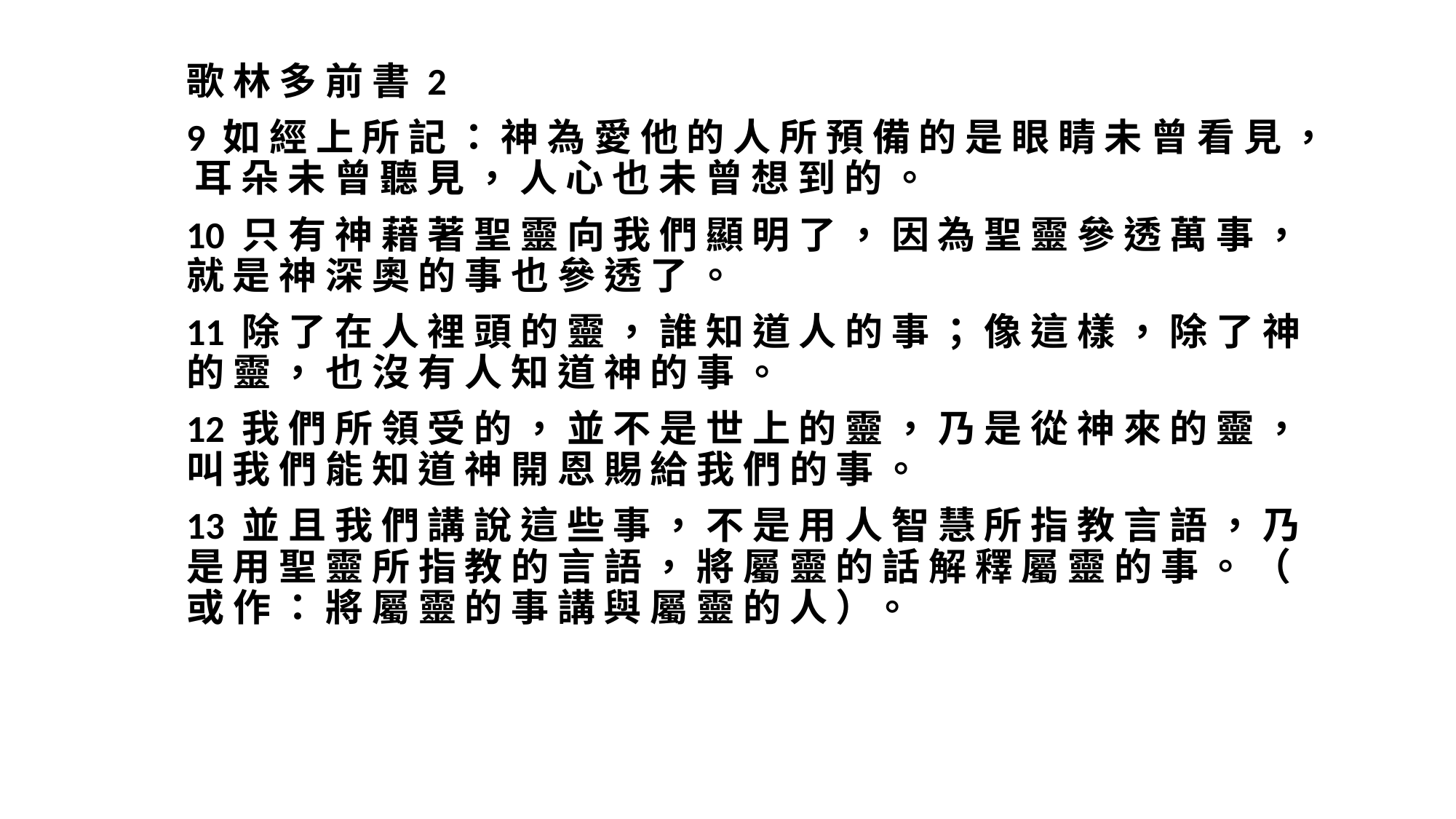

歌 林 多 前 書 2
9 如 經 上 所 記 ： 神 為 愛 他 的 人 所 預 備 的 是 眼 睛 未 曾 看 見 ， 耳 朵 未 曾 聽 見 ， 人 心 也 未 曾 想 到 的 。
10 只 有 神 藉 著 聖 靈 向 我 們 顯 明 了 ， 因 為 聖 靈 參 透 萬 事 ， 就 是 神 深 奧 的 事 也 參 透 了 。
11 除 了 在 人 裡 頭 的 靈 ， 誰 知 道 人 的 事 ； 像 這 樣 ， 除 了 神 的 靈 ， 也 沒 有 人 知 道 神 的 事 。
12 我 們 所 領 受 的 ， 並 不 是 世 上 的 靈 ， 乃 是 從 神 來 的 靈 ， 叫 我 們 能 知 道 神 開 恩 賜 給 我 們 的 事 。
13 並 且 我 們 講 說 這 些 事 ， 不 是 用 人 智 慧 所 指 教 言 語 ， 乃 是 用 聖 靈 所 指 教 的 言 語 ， 將 屬 靈 的 話 解 釋 屬 靈 的 事 。 （ 或 作 ： 將 屬 靈 的 事 講 與 屬 靈 的 人 ）。